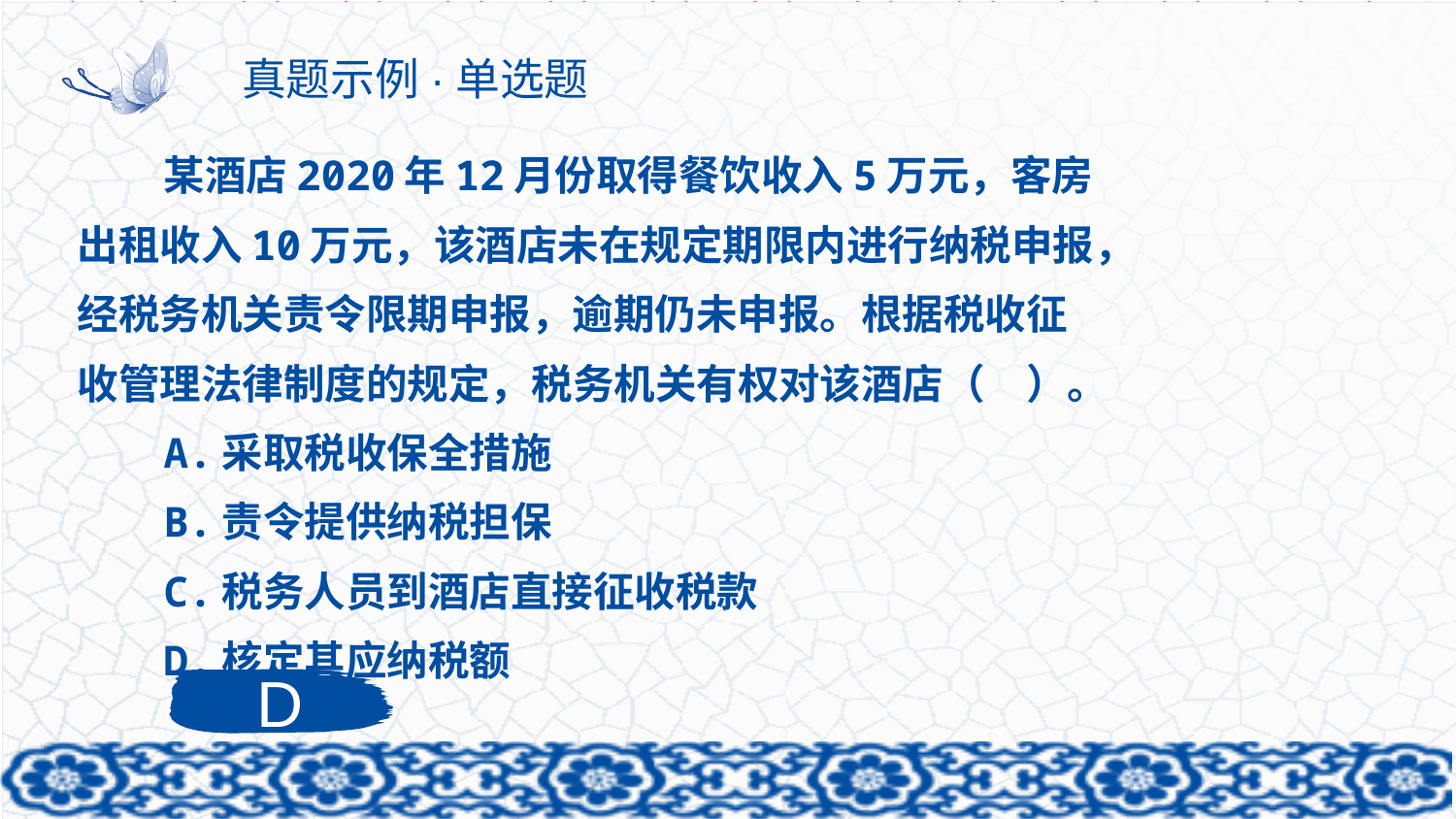

# 真题示例·单选题
某酒店2020年12月份取得餐饮收入5万元，客房出租收入10万元，该酒店未在规定期限内进行纳税申报，经税务机关责令限期申报，逾期仍未申报。根据税收征收管理法律制度的规定，税务机关有权对该酒店（　）。
A.采取税收保全措施
B.责令提供纳税担保
C.税务人员到酒店直接征收税款
D.核定其应纳税额

D